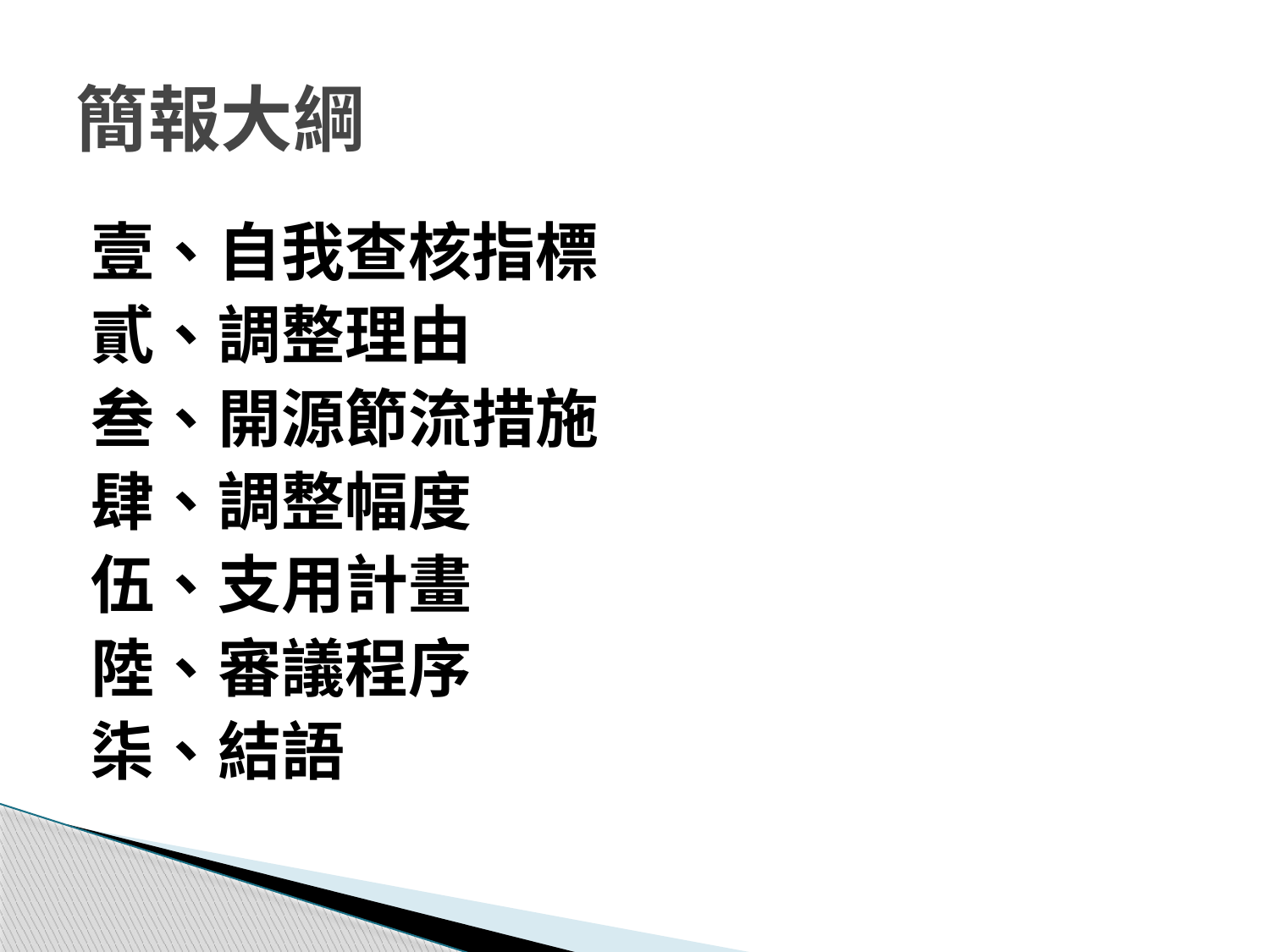

# 簡報大綱
壹、自我查核指標
貳、調整理由
叁、開源節流措施
肆、調整幅度
伍、支用計畫
陸、審議程序
柒、結語